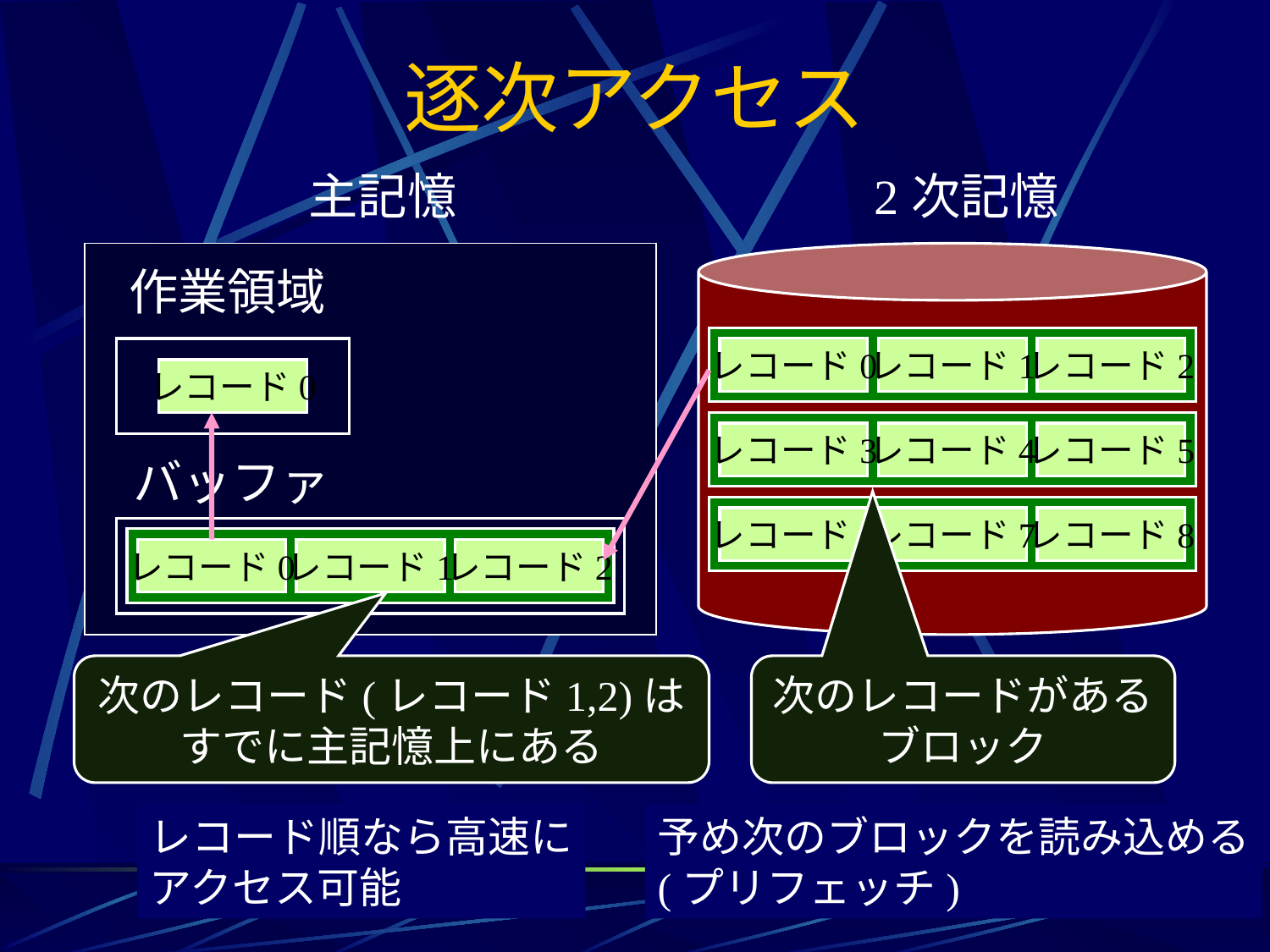

# 逐次アクセス
主記憶
2次記憶

作業領域

レコード0
レコード1
レコード2
レコード0

レコード3
レコード4
レコード5
バッファ

レコード6
レコード7
レコード8

レコード0
レコード1
レコード2
次のレコード(レコード1,2)は
すでに主記憶上にある
次のレコードがある
ブロック
レコード順なら高速に
アクセス可能
予め次のブロックを読み込める
(プリフェッチ)